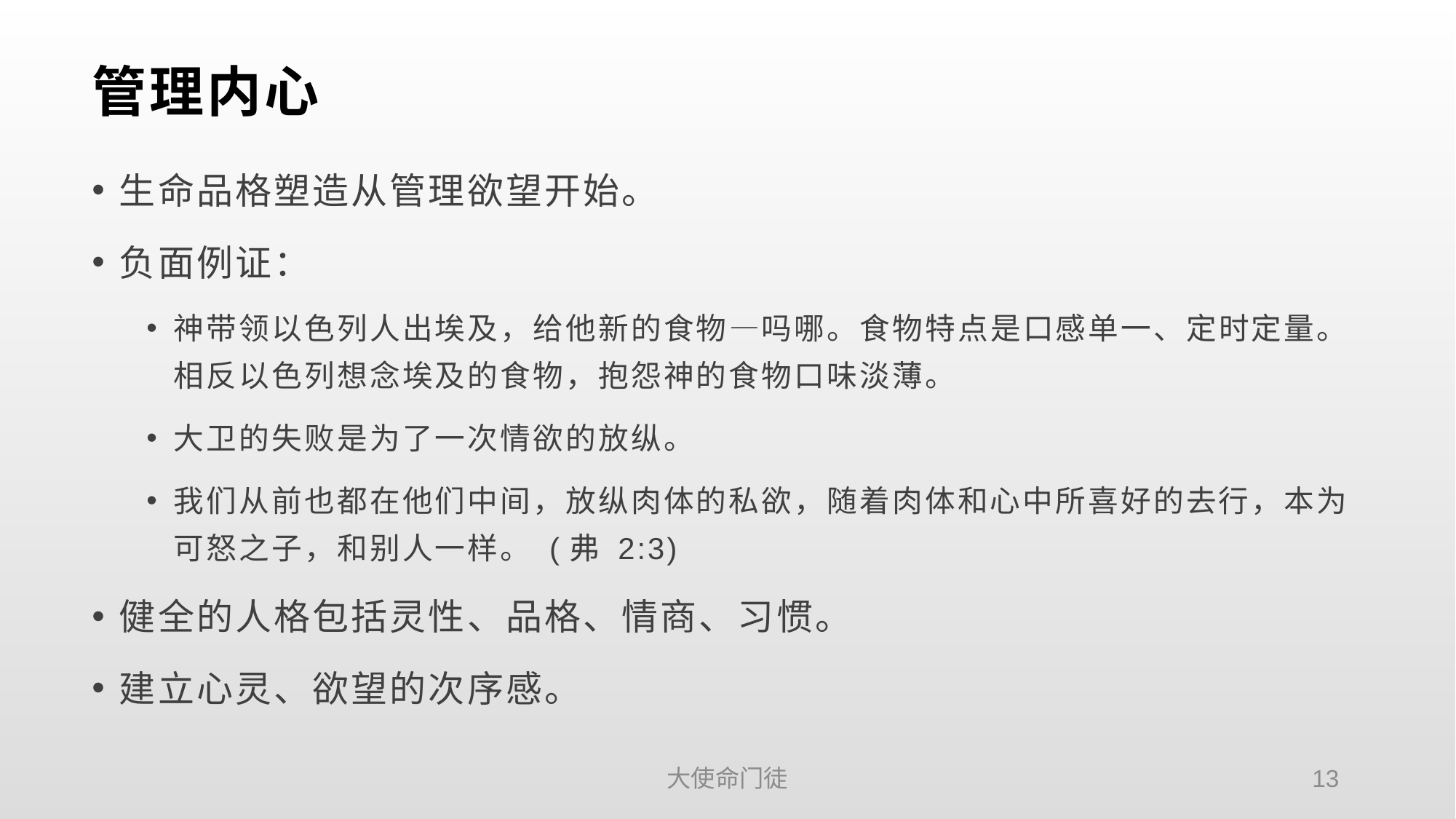

# 管理内心
生命品格塑造从管理欲望开始。
负面例证：
神带领以色列人出埃及，给他新的食物—吗哪。食物特点是口感单一、定时定量。相反以色列想念埃及的食物，抱怨神的食物口味淡薄。
大卫的失败是为了一次情欲的放纵。
我们从前也都在他们中间，放纵肉体的私欲，随着肉体和心中所喜好的去行，本为可怒之子，和别人一样。 (弗 2:3)
健全的人格包括灵性、品格、情商、习惯。
建立心灵、欲望的次序感。

大使命门徒
13